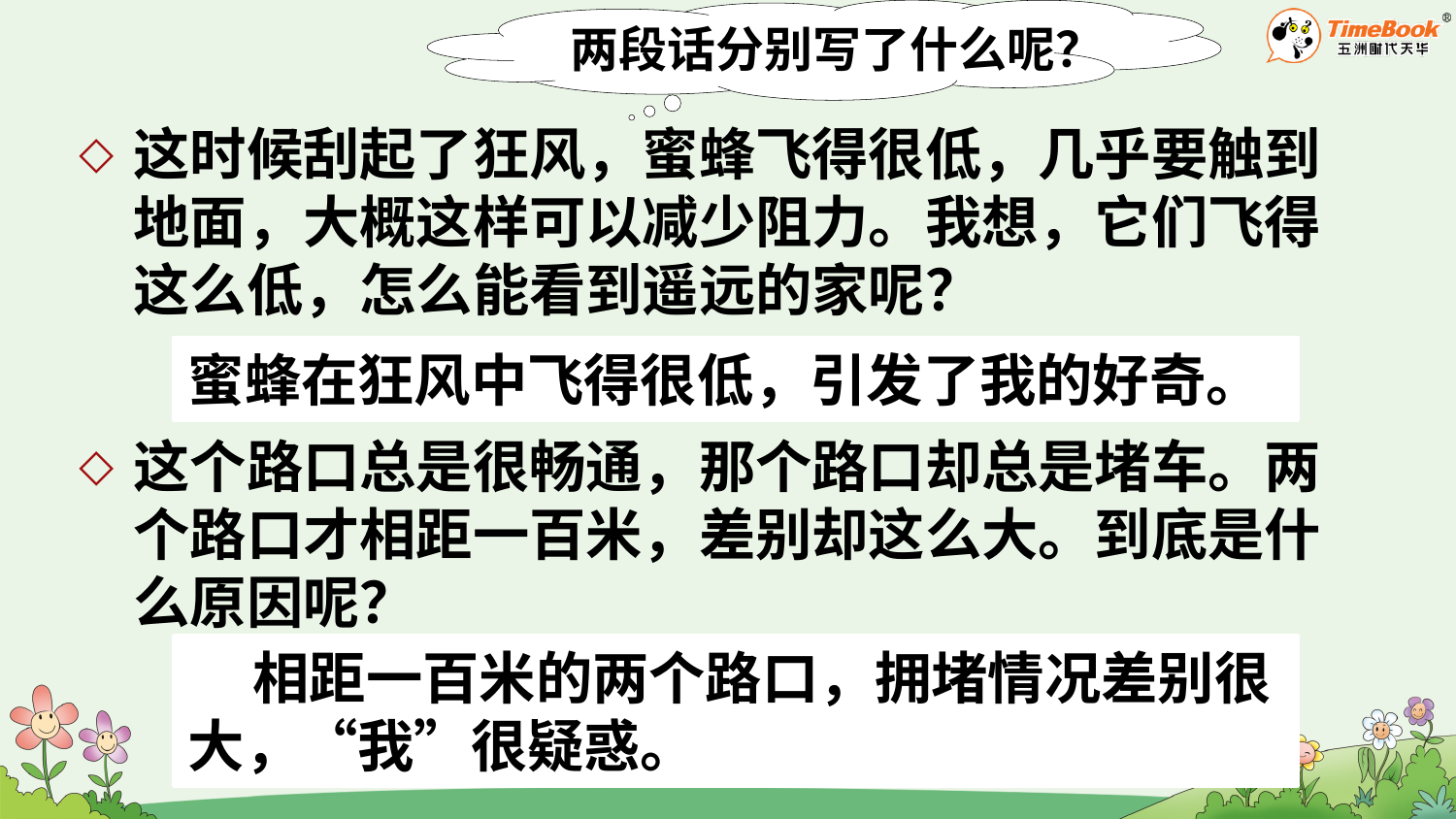

两段话分别写了什么呢？
这时候刮起了狂风，蜜蜂飞得很低，几乎要触到地面，大概这样可以减少阻力。我想，它们飞得这么低，怎么能看到遥远的家呢？
这个路口总是很畅通，那个路口却总是堵车。两个路口才相距一百米，差别却这么大。到底是什么原因呢？
蜜蜂在狂风中飞得很低，引发了我的好奇。
    相距一百米的两个路口，拥堵情况差别很大，“我”很疑惑。